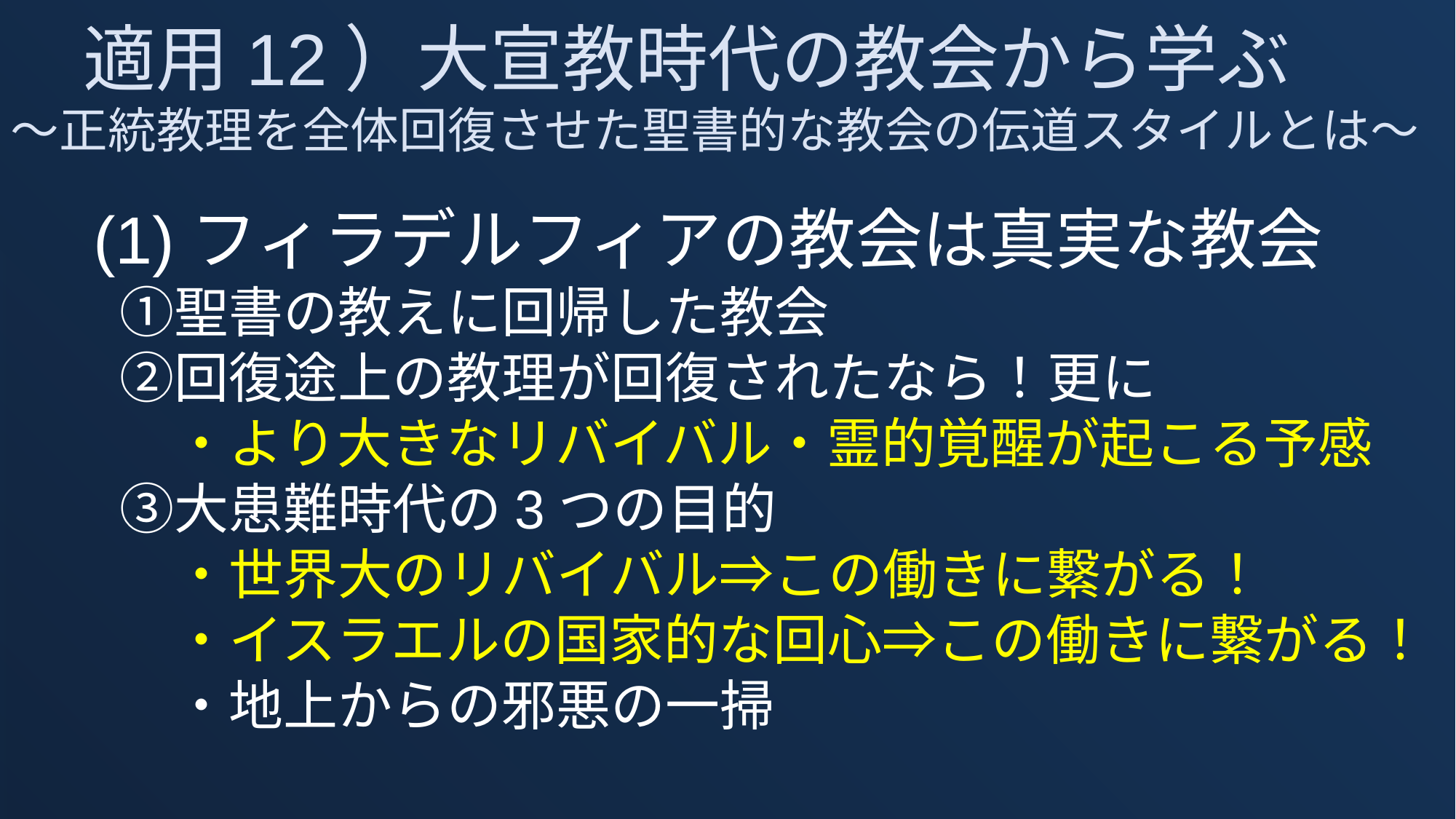

適用12）大宣教時代の教会から学ぶ
～正統教理を全体回復させた聖書的な教会の伝道スタイルとは～
　(1)フィラデルフィアの教会は真実な教会
　　①聖書の教えに回帰した教会
　　②回復途上の教理が回復されたなら！更に
　　　・より大きなリバイバル・霊的覚醒が起こる予感
　　③大患難時代の3つの目的
　　　・世界大のリバイバル⇒この働きに繋がる！
　　　・イスラエルの国家的な回心⇒この働きに繋がる！
　　　・地上からの邪悪の一掃